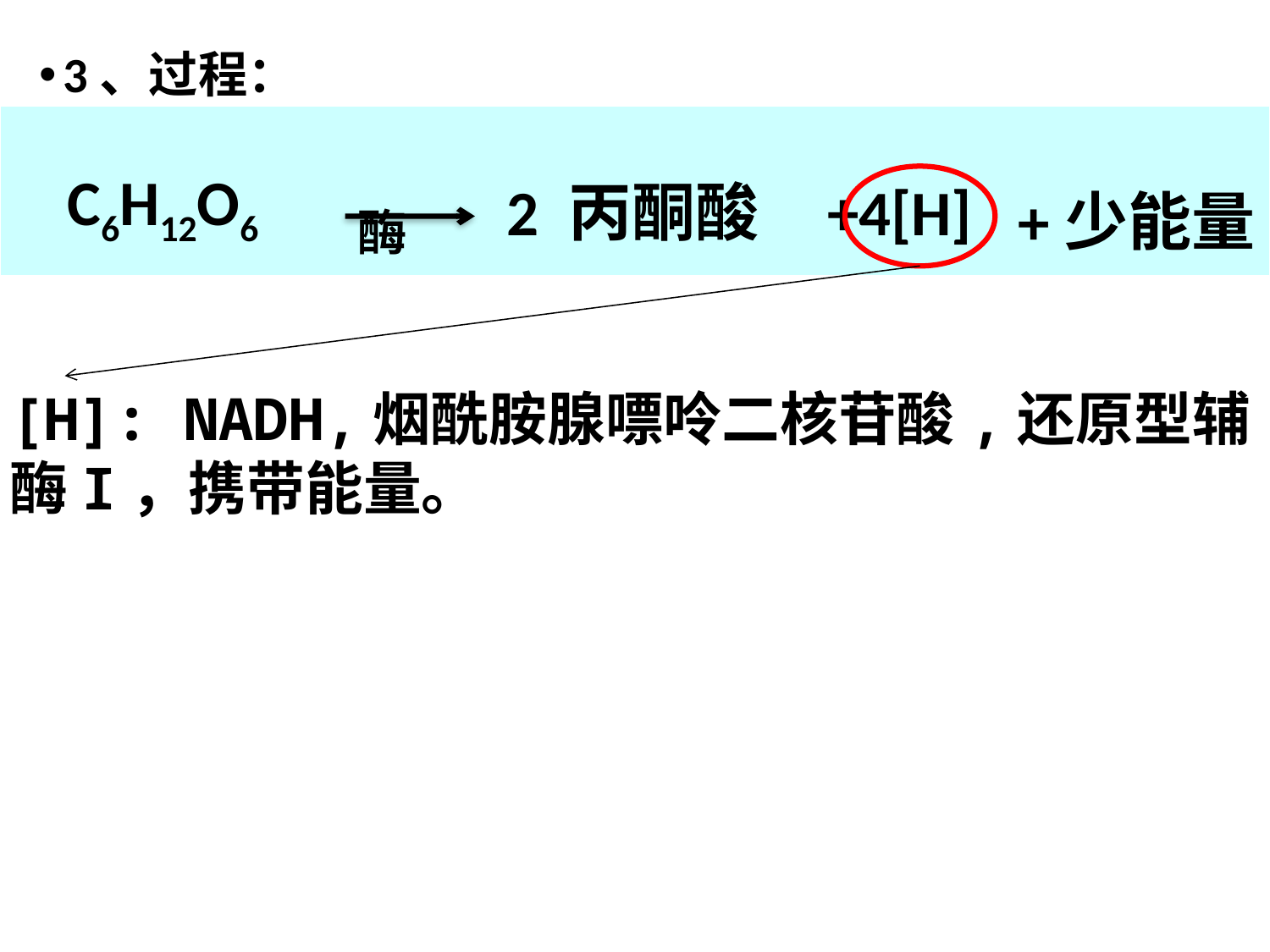

3、过程：

 酶
C6H12O6
2 丙酮酸
+4[H]

+少能量

[H]: NADH,烟酰胺腺嘌呤二核苷酸,还原型辅酶I，携带能量。